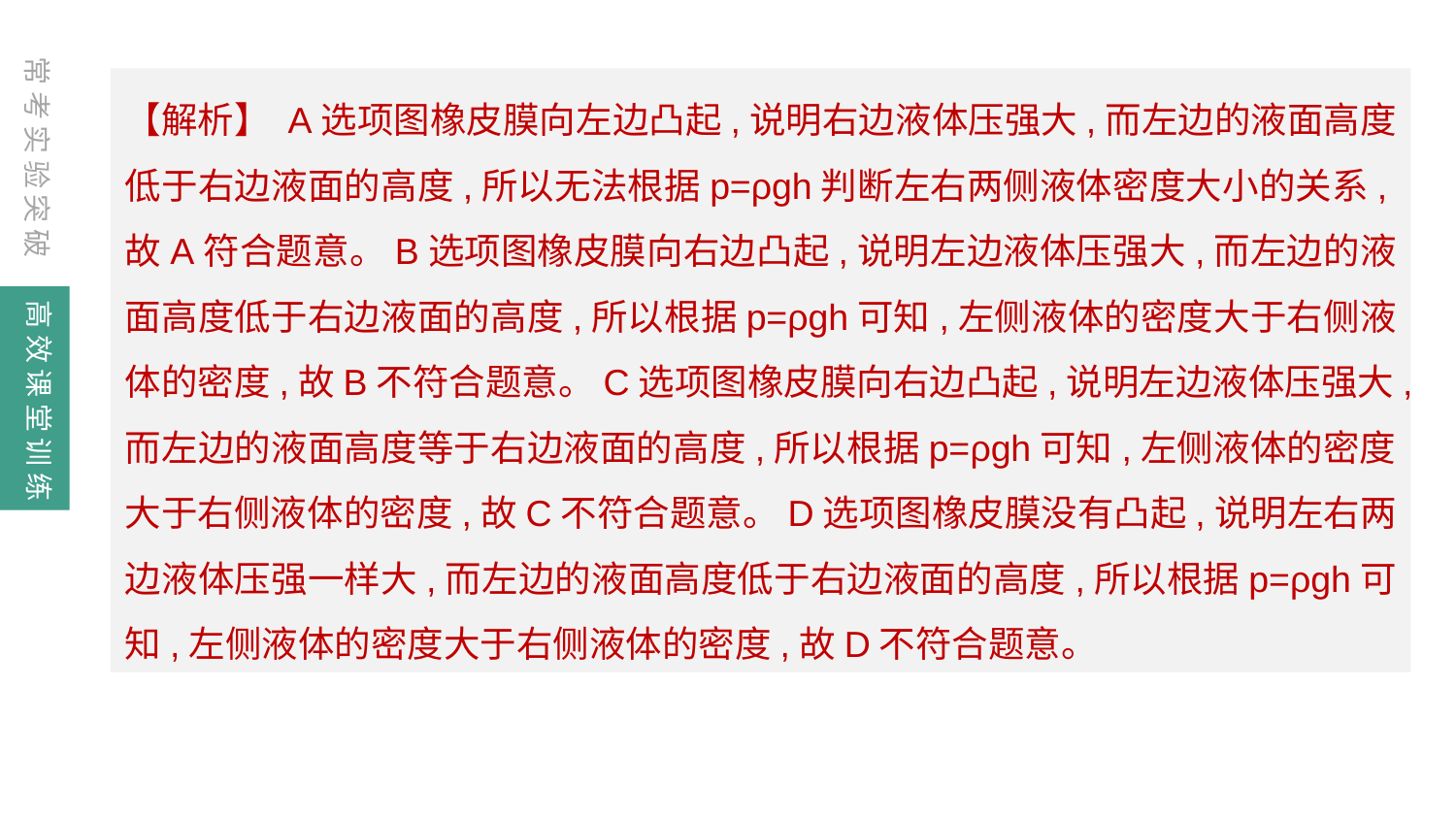

常考实验突破
【解析】 A选项图橡皮膜向左边凸起,说明右边液体压强大,而左边的液面高度低于右边液面的高度,所以无法根据p=ρgh判断左右两侧液体密度大小的关系,故A符合题意。B选项图橡皮膜向右边凸起,说明左边液体压强大,而左边的液面高度低于右边液面的高度,所以根据p=ρgh可知,左侧液体的密度大于右侧液体的密度,故B不符合题意。C选项图橡皮膜向右边凸起,说明左边液体压强大,而左边的液面高度等于右边液面的高度,所以根据p=ρgh可知,左侧液体的密度大于右侧液体的密度,故C不符合题意。D选项图橡皮膜没有凸起,说明左右两边液体压强一样大,而左边的液面高度低于右边液面的高度,所以根据p=ρgh可知,左侧液体的密度大于右侧液体的密度,故D不符合题意。

高效课堂训练